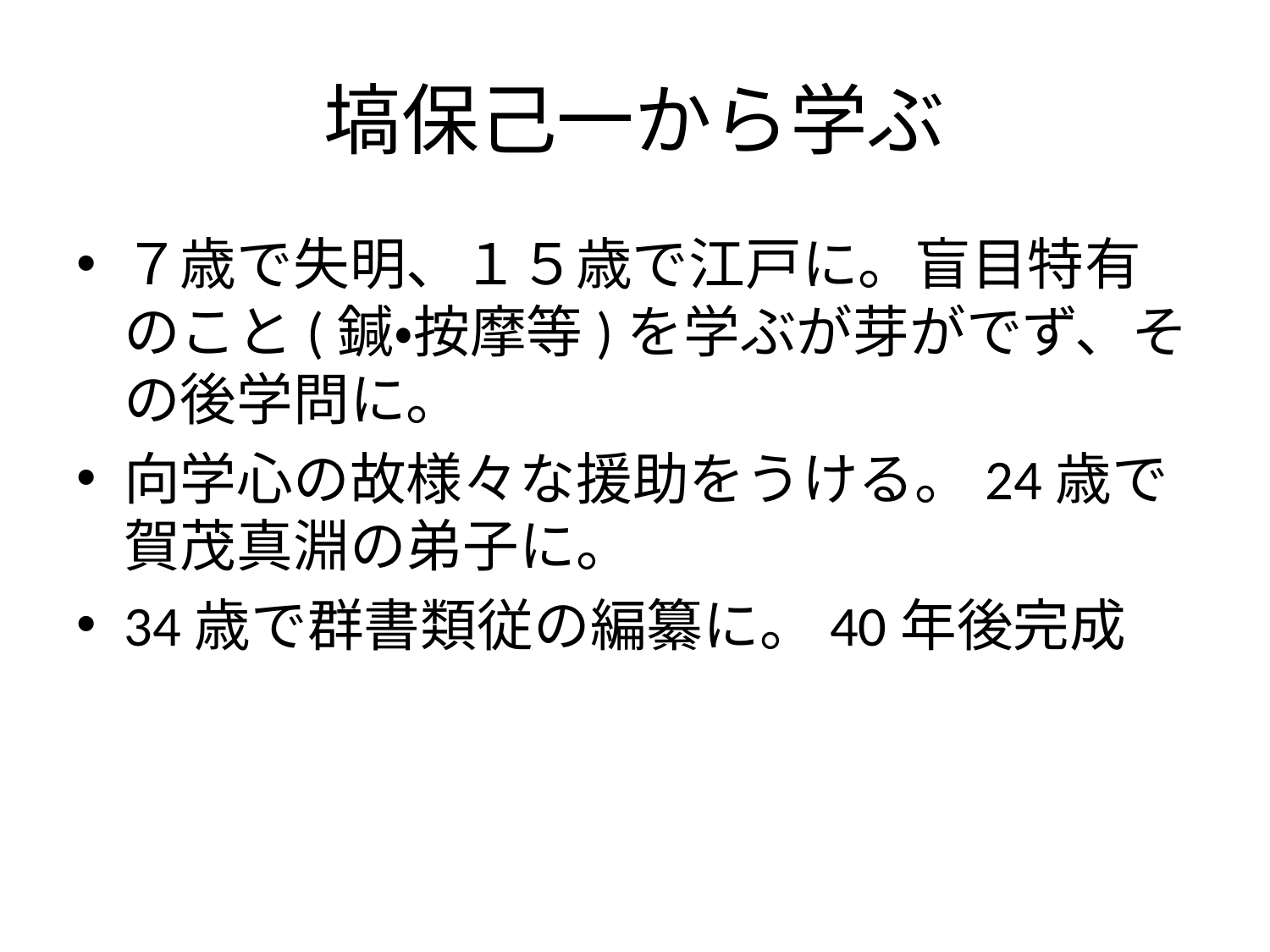

# 塙保己一から学ぶ
７歳で失明、１５歳で江戸に。盲目特有のこと(鍼・按摩等)を学ぶが芽がでず、その後学問に。
向学心の故様々な援助をうける。24歳で賀茂真淵の弟子に。
34歳で群書類従の編纂に。40年後完成